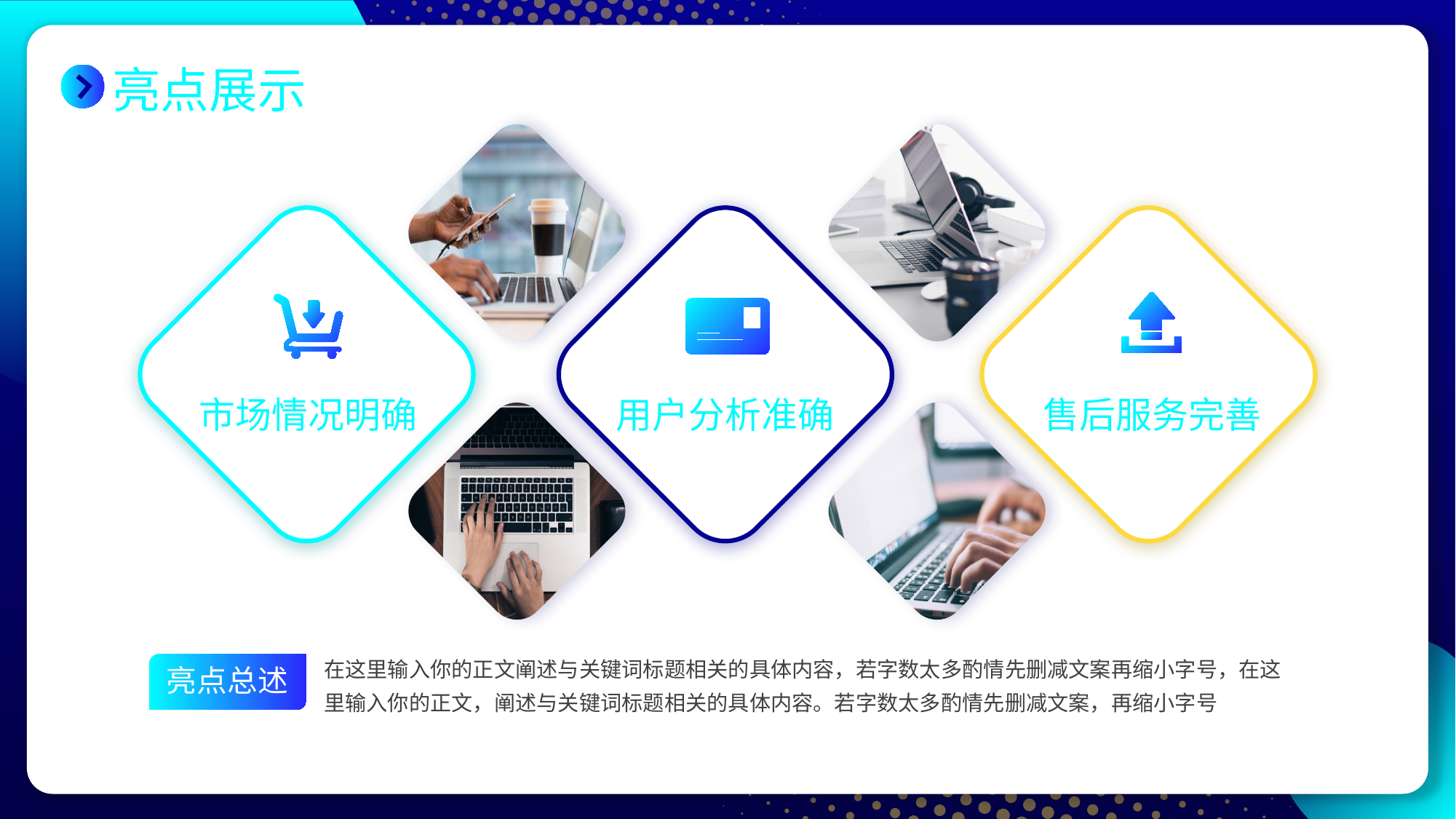

# 亮点展示

市场情况明确
用户分析准确
售后服务完善
关键词标题
关键词标题
关键词标题

在这里输入你的正文阐述与关键词标题相关的具体内容，若字数太多酌情先删减文案再缩小字号，在这里输入你的正文，阐述与关键词标题相关的具体内容。若字数太多酌情先删减文案，再缩小字号

亮点总述